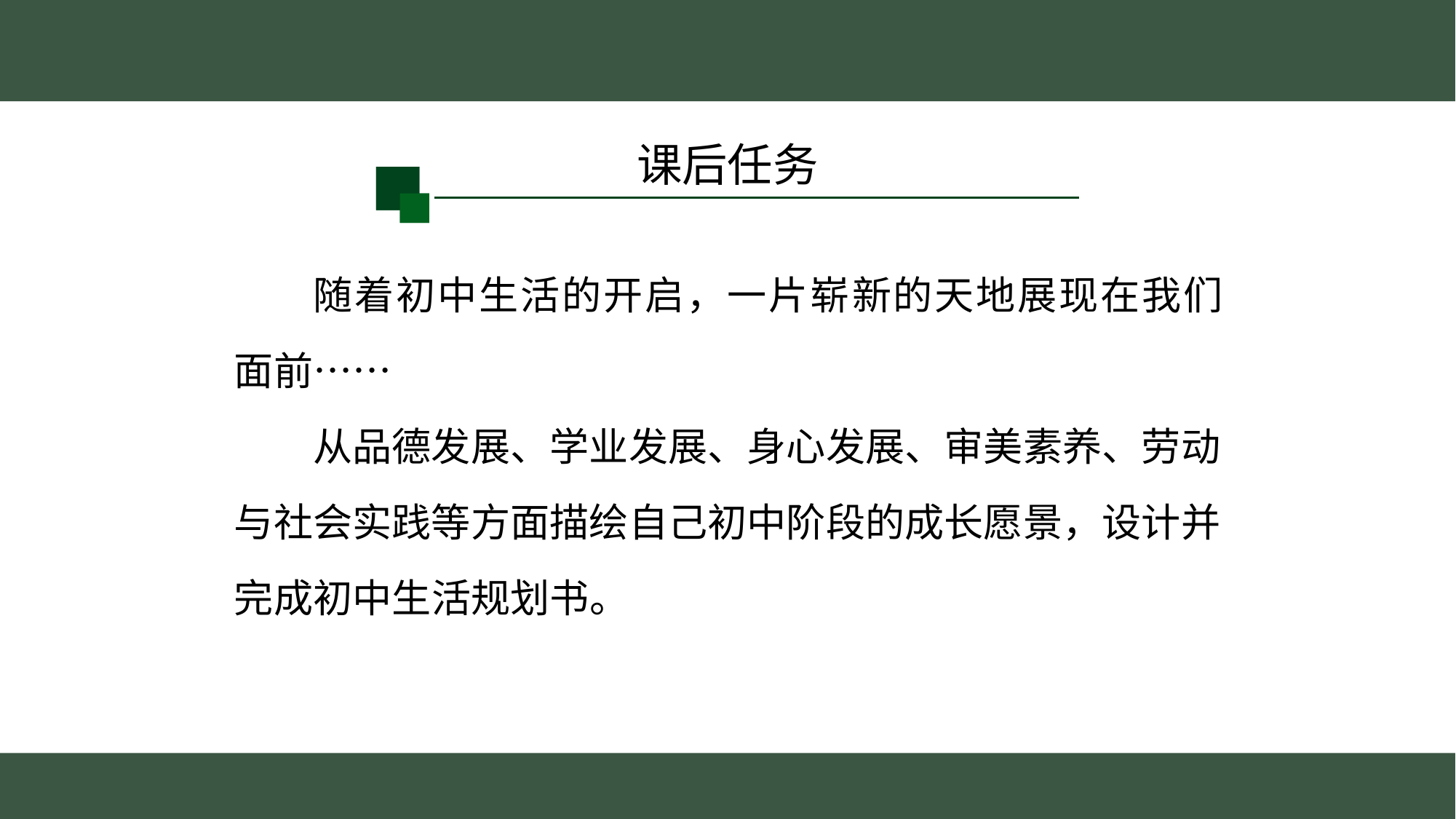

课后任务
　　随着初中生活的开启，一片崭新的天地展现在我们
面前……
　　从品德发展、学业发展、身心发展、审美素养、劳动与社会实践等方面描绘自己初中阶段的成长愿景，设计并完成初中生活规划书。